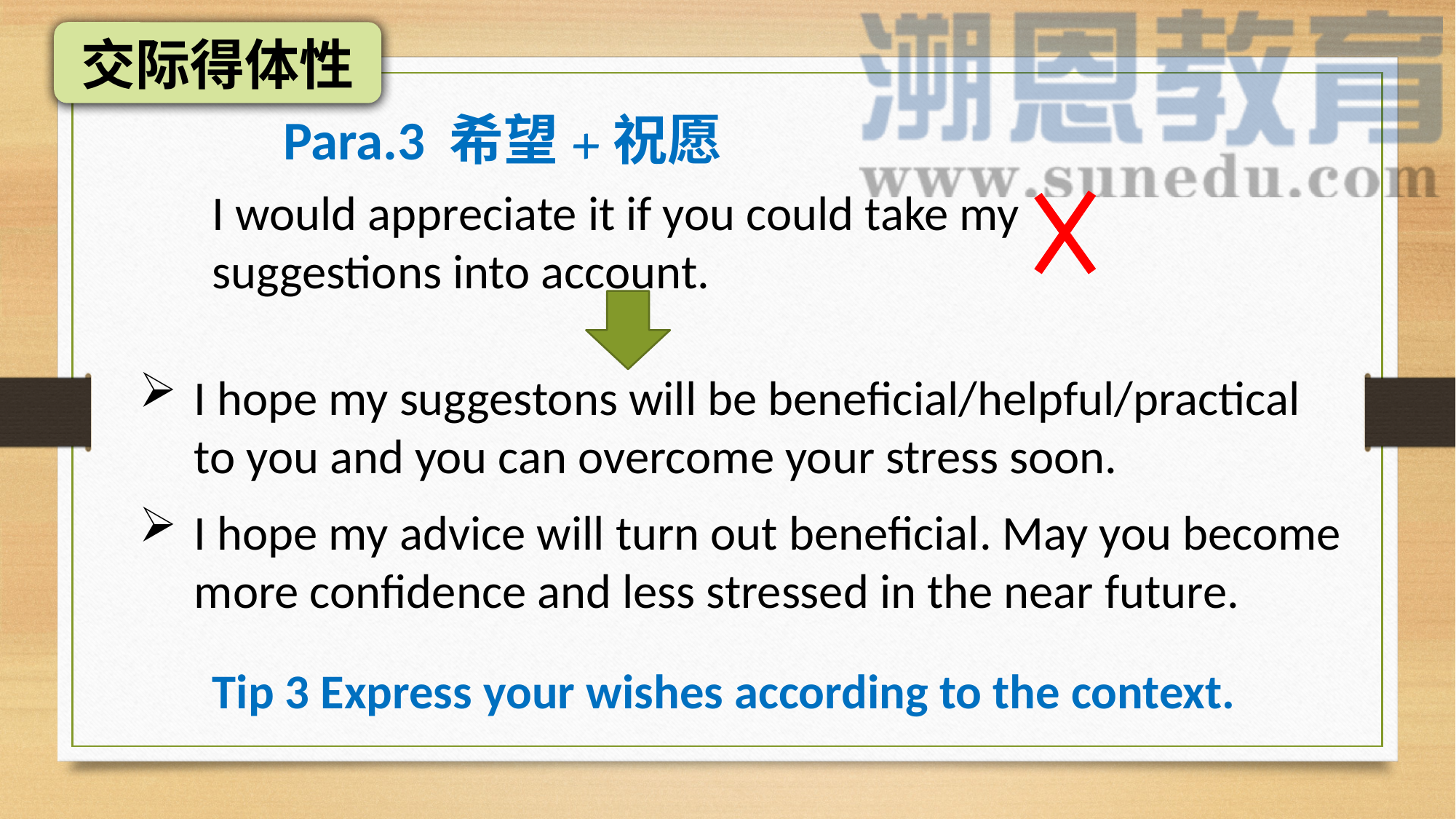

交际得体性
Para.3 希望+祝愿
I would appreciate it if you could take my suggestions into account.

I hope my suggestons will be beneficial/helpful/practical  to you and you can overcome your stress soon.
I hope my advice will turn out beneficial. May you become more confidence and less stressed in the near future.

Tip 3 Express your wishes according to the context.